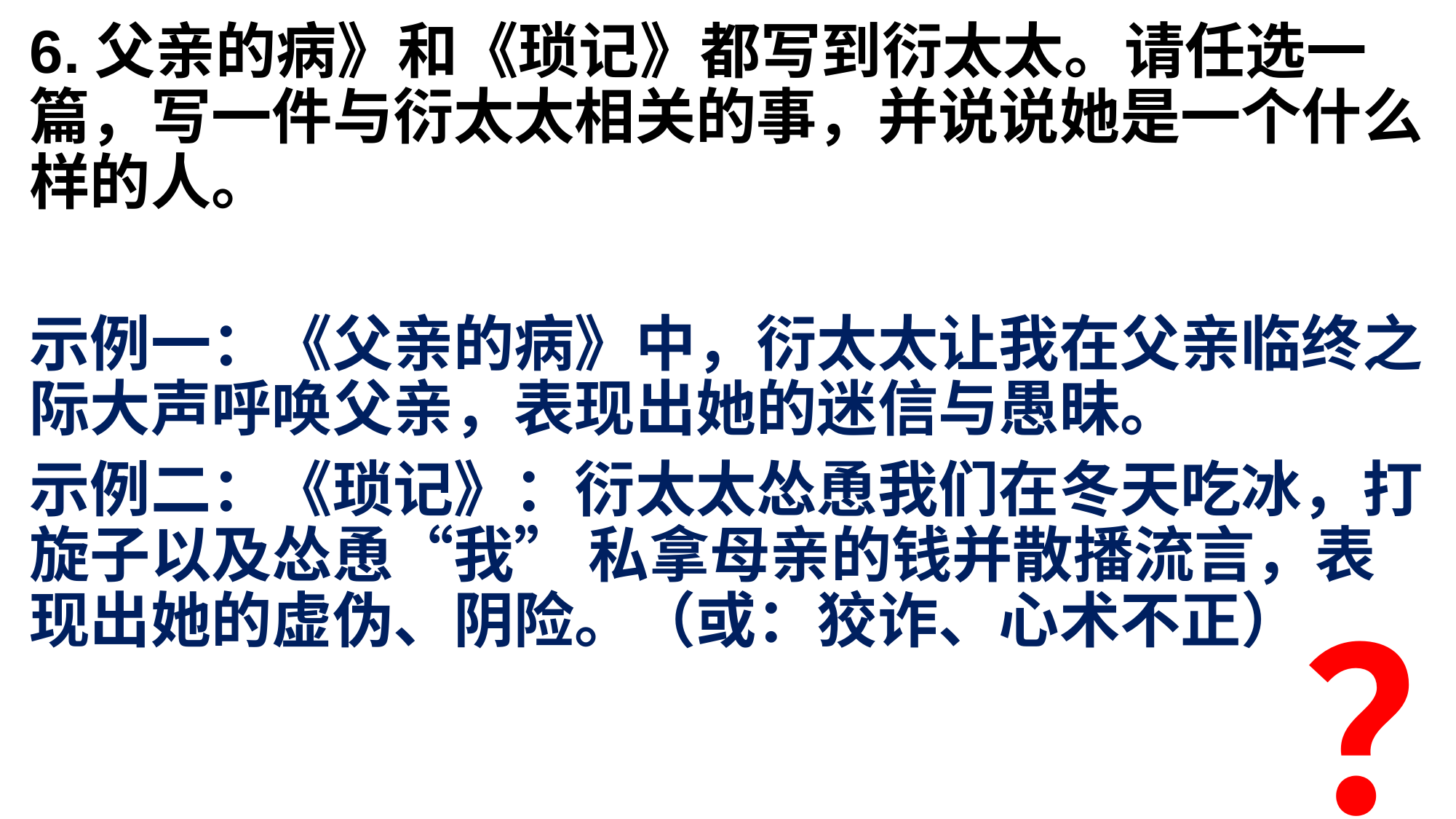

6.父亲的病》和《琐记》都写到衍太太。请任选一篇，写一件与衍太太相关的事，并说说她是一个什么样的人。

示例一：《父亲的病》中，衍太太让我在父亲临终之际大声呼唤父亲，表现出她的迷信与愚昧。
示例二：《琐记》：衍太太怂恿我们在冬天吃冰，打旋子以及怂恿“我” 私拿母亲的钱并散播流言，表现出她的虚伪、阴险。（或：狡诈、心术不正）
？